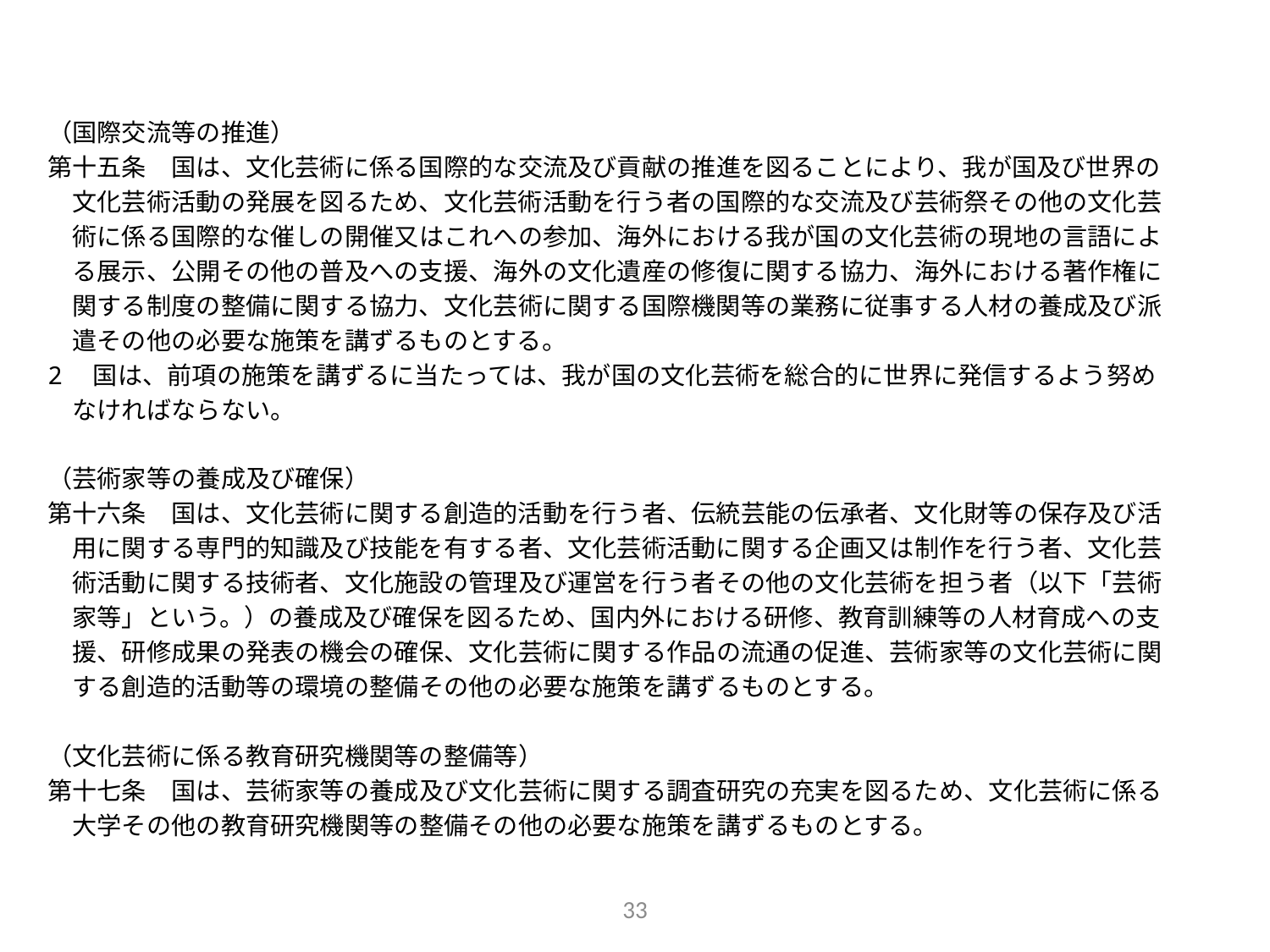

（国際交流等の推進）
第十五条　国は、文化芸術に係る国際的な交流及び貢献の推進を図ることにより、我が国及び世界の
　文化芸術活動の発展を図るため、文化芸術活動を行う者の国際的な交流及び芸術祭その他の文化芸
　術に係る国際的な催しの開催又はこれへの参加、海外における我が国の文化芸術の現地の言語によ
　る展示、公開その他の普及への支援、海外の文化遺産の修復に関する協力、海外における著作権に
　関する制度の整備に関する協力、文化芸術に関する国際機関等の業務に従事する人材の養成及び派
　遣その他の必要な施策を講ずるものとする。
2　国は、前項の施策を講ずるに当たっては、我が国の文化芸術を総合的に世界に発信するよう努め
　なければならない。

（芸術家等の養成及び確保）
第十六条　国は、文化芸術に関する創造的活動を行う者、伝統芸能の伝承者、文化財等の保存及び活
　用に関する専門的知識及び技能を有する者、文化芸術活動に関する企画又は制作を行う者、文化芸
　術活動に関する技術者、文化施設の管理及び運営を行う者その他の文化芸術を担う者（以下「芸術
　家等」という。）の養成及び確保を図るため、国内外における研修、教育訓練等の人材育成への支
　援、研修成果の発表の機会の確保、文化芸術に関する作品の流通の促進、芸術家等の文化芸術に関
　する創造的活動等の環境の整備その他の必要な施策を講ずるものとする。

（文化芸術に係る教育研究機関等の整備等）
第十七条　国は、芸術家等の養成及び文化芸術に関する調査研究の充実を図るため、文化芸術に係る
　大学その他の教育研究機関等の整備その他の必要な施策を講ずるものとする。

33